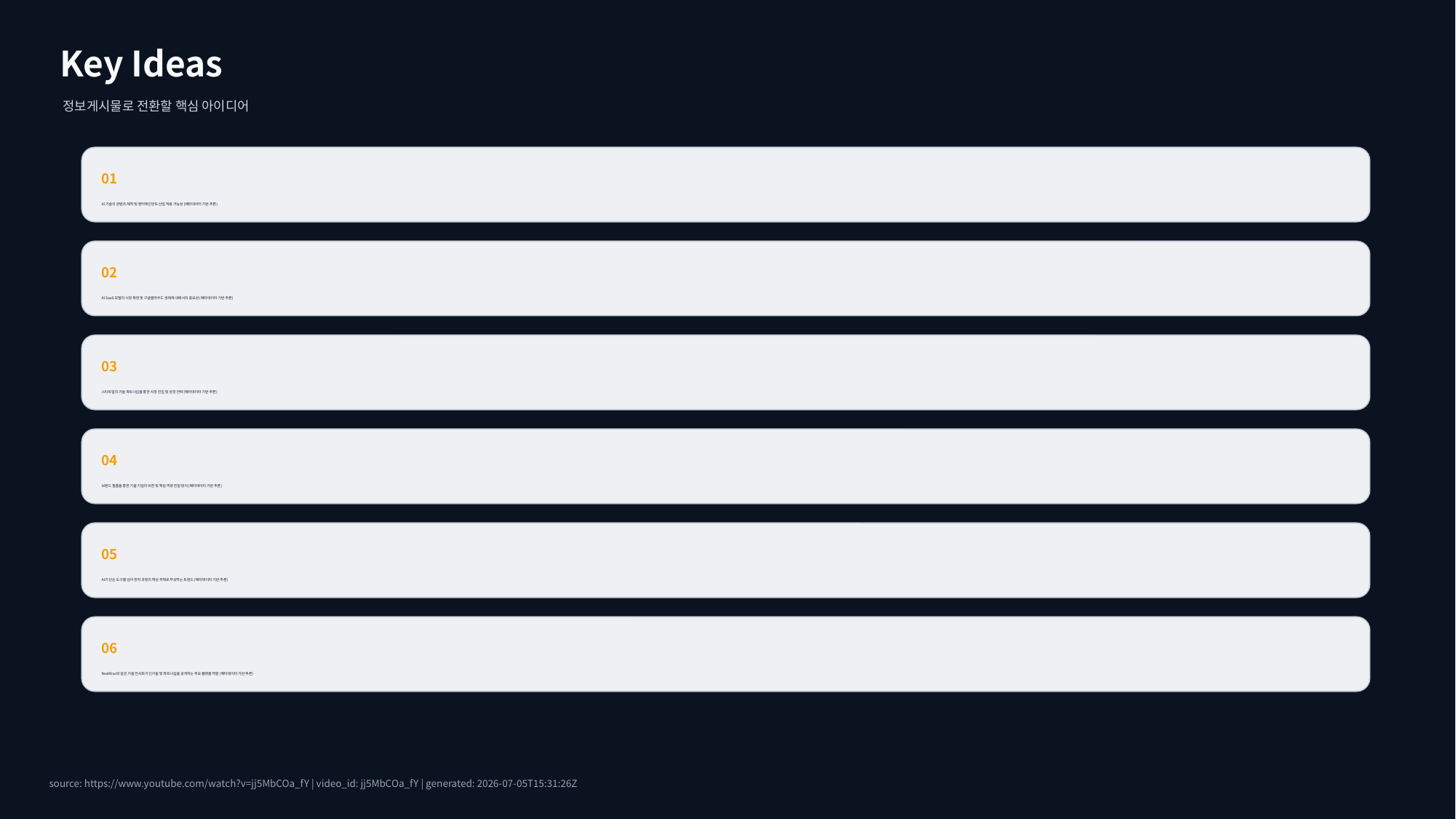

Key Ideas
정보게시물로 전환할 핵심 아이디어

01
AI 기술의 콘텐츠 제작 및 엔터테인먼트 산업 적용 가능성 (메타데이터 기반 추론)

02
AI SaaS 모델의 시장 확장 및 구글클라우드 생태계 내에서의 중요성 (메타데이터 기반 추론)

03
스타트업의 기술 파트너십을 통한 시장 진입 및 성장 전략 (메타데이터 기반 추론)

04
브랜드 필름을 통한 기술 기업의 비전 및 핵심 역량 전달 방식 (메타데이터 기반 추론)

05
AI가 단순 도구를 넘어 창작 과정의 핵심 주체로 부상하는 트렌드 (메타데이터 기반 추론)

06
NextRise와 같은 기술 전시회가 신기술 및 파트너십을 공개하는 주요 플랫폼 역할 (메타데이터 기반 추론)
source: https://www.youtube.com/watch?v=jj5MbCOa_fY | video_id: jj5MbCOa_fY | generated: 2026-07-05T15:31:26Z